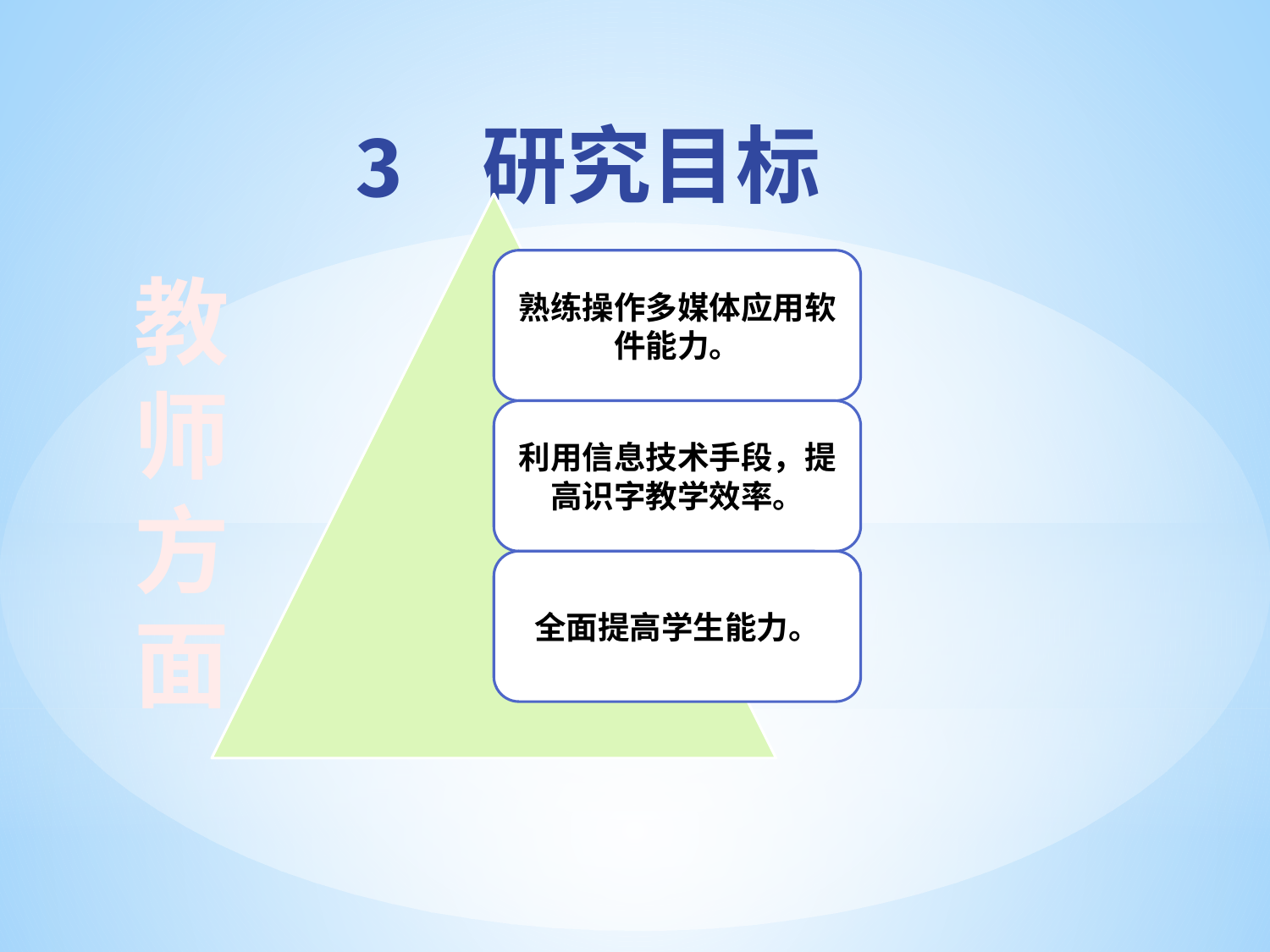

3   研究目标
熟练操作多媒体应用软件能力。
利用信息技术手段，提高识字教学效率。
全面提高学生能力。
教师方面